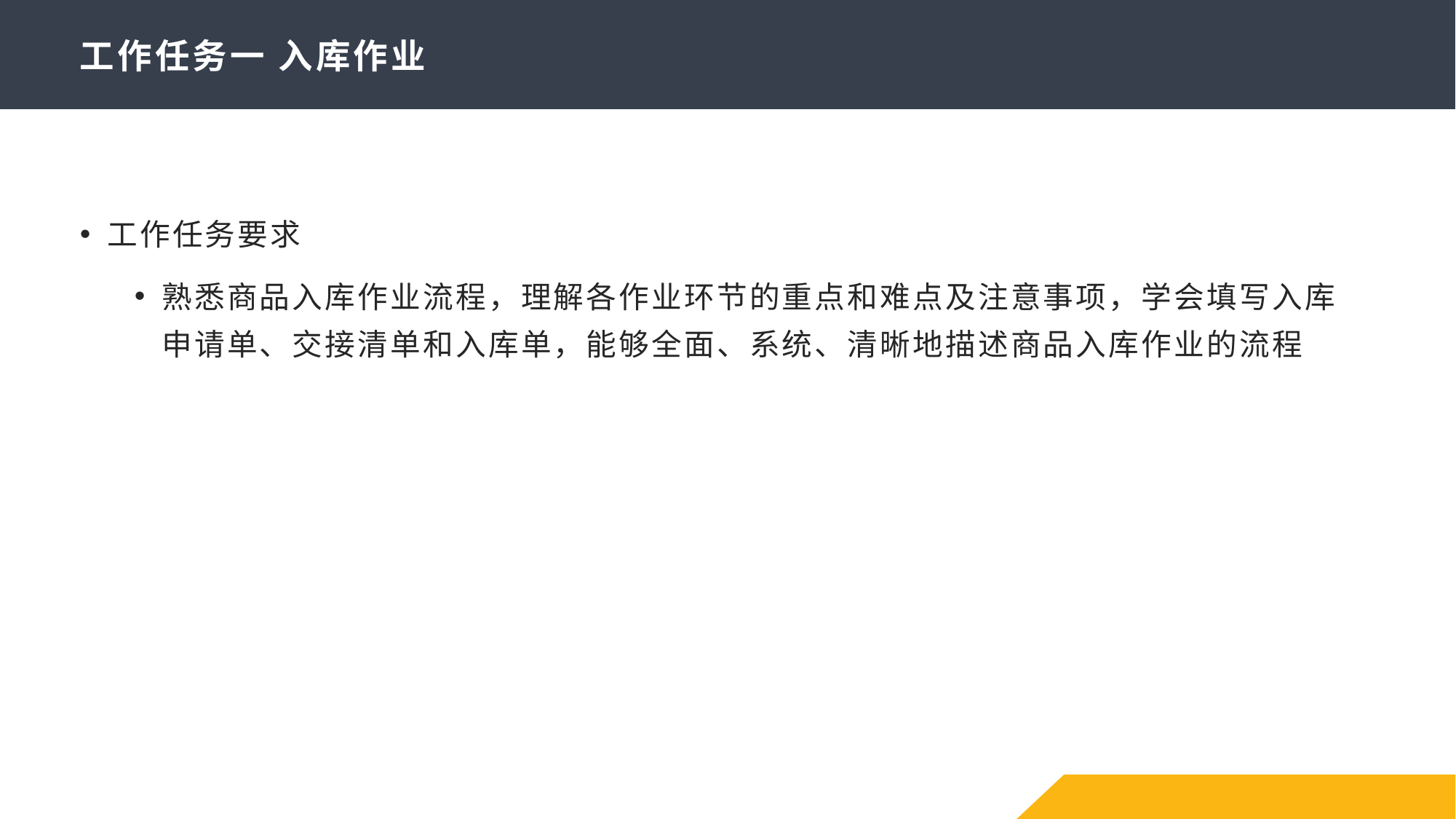

# 工作任务一 入库作业
工作任务要求
熟悉商品入库作业流程，理解各作业环节的重点和难点及注意事项，学会填写入库申请单、交接清单和入库单，能够全面、系统、清晰地描述商品入库作业的流程